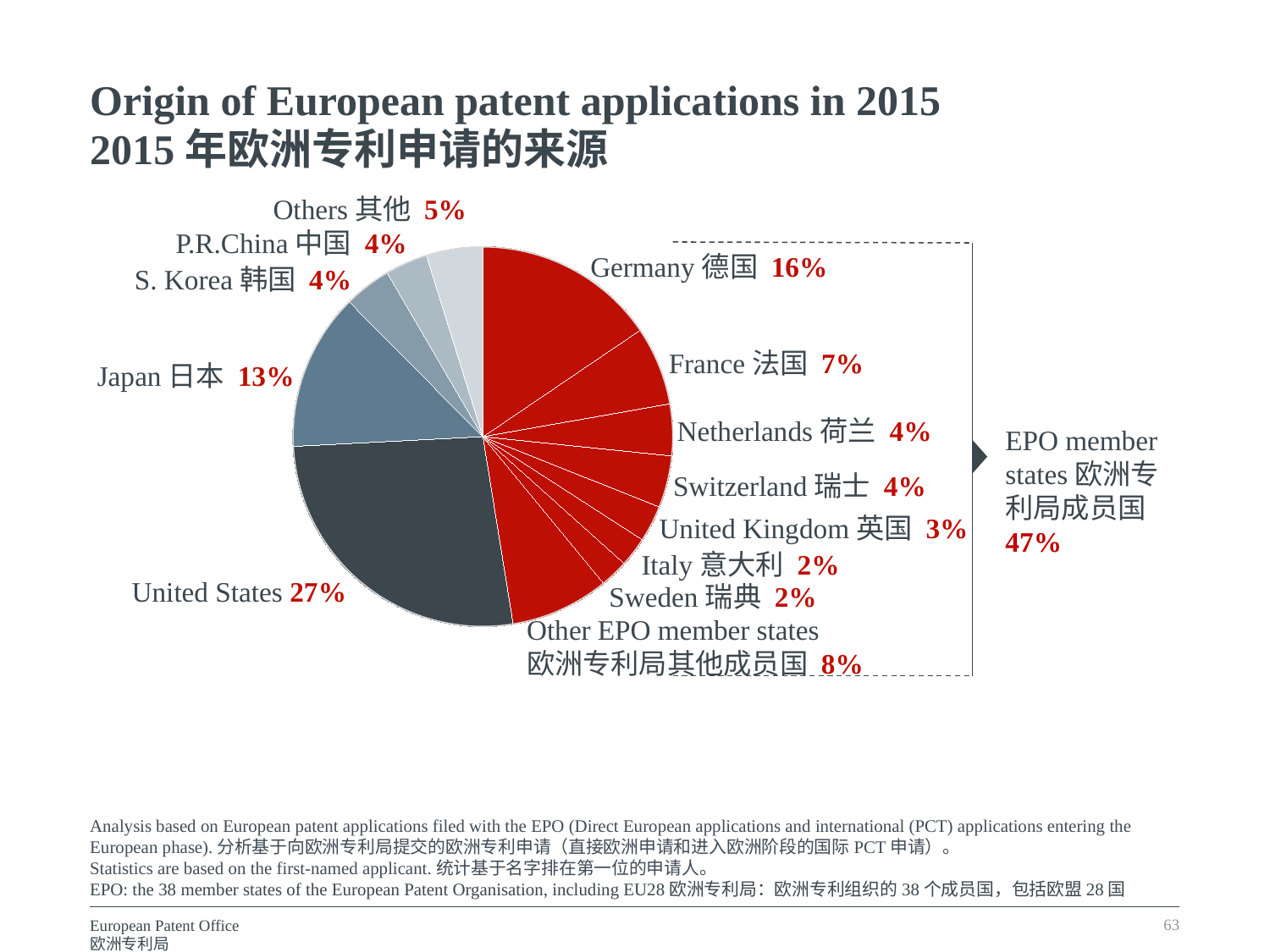

Origin of European patent applications in 2015
2015年欧洲专利申请的来源
Others其他 5%
P.R.China中国 4%

### Chart

| Category | Spalte1 |
|---|---|
| Germany | 0.15500000000000028 |
| France | 0.067 |
| Netherlands | 0.044 |
| Switzerland | 0.044 |
| United Kingdom | 0.031000000000000045 |
| Italy | 0.025 |
| Sweden | 0.024 |
| Other EPO member states | 0.08400000000000005 |
| United States | 0.267 |
| Japan | 0.134 |
| China, People's Republic of  | 0.04000000000000002 |
| P.R. China | 0.036 |
| Others | 0.048 |
Germany德国 16%

S. Korea韩国 4%
France法国 7%
Japan日本 13%
Netherlands荷兰 4%
EPO member
states欧洲专利局成员国 47%

Switzerland瑞士 4%
United Kingdom英国 3%
Italy意大利 2%
United States 27%
Sweden瑞典 2%
Other EPO member states
欧洲专利局其他成员国 8%
Analysis based on European patent applications filed with the EPO (Direct European applications and international (PCT) applications entering the European phase).分析基于向欧洲专利局提交的欧洲专利申请（直接欧洲申请和进入欧洲阶段的国际PCT申请）。
Statistics are based on the first-named applicant.统计基于名字排在第一位的申请人。
EPO: the 38 member states of the European Patent Organisation, including EU28欧洲专利局：欧洲专利组织的38个成员国，包括欧盟28国
63